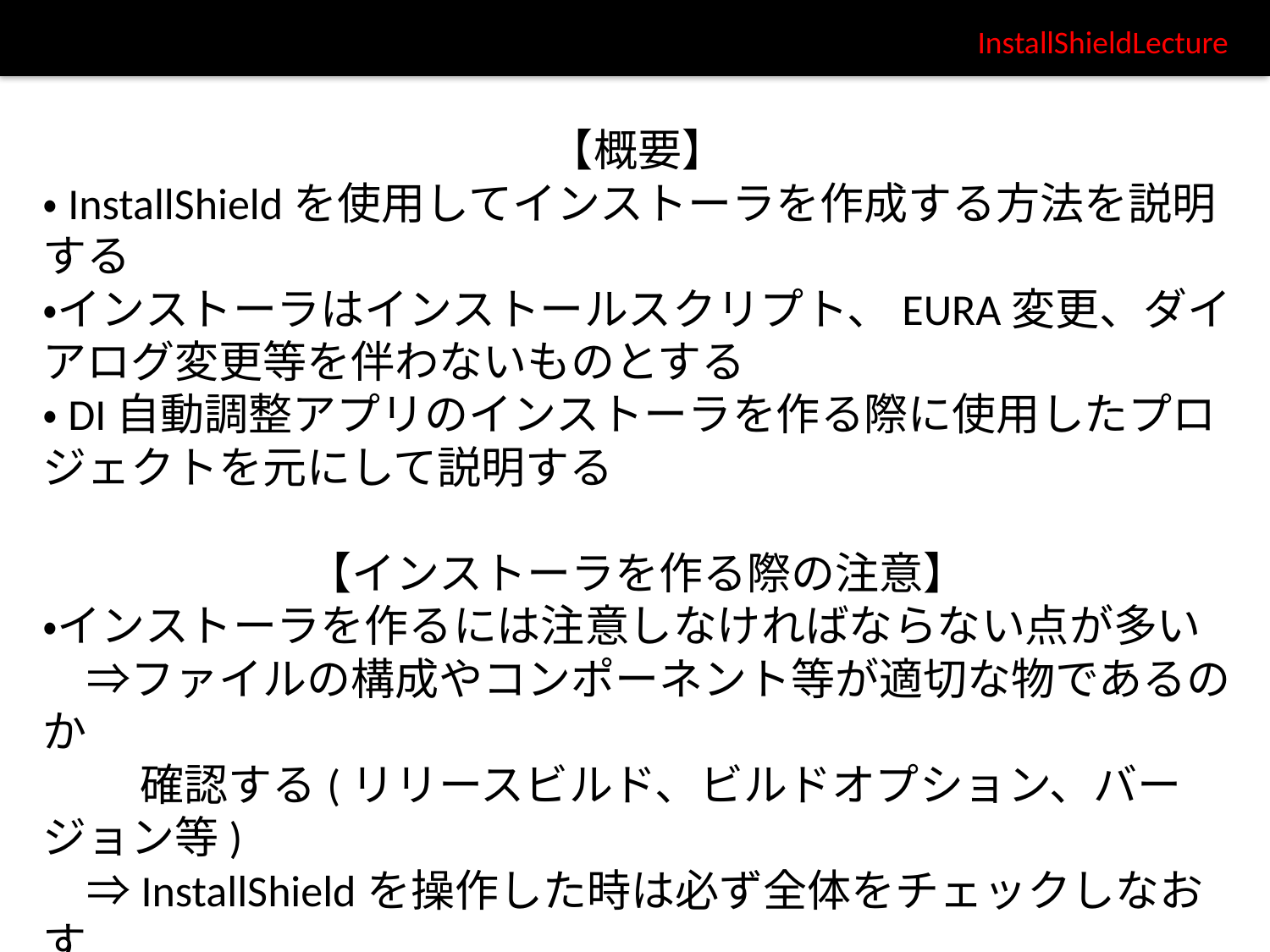

InstallShieldLecture
【概要】
・InstallShieldを使用してインストーラを作成する方法を説明する
・インストーラはインストールスクリプト、EURA変更、ダイアログ変更等を伴わないものとする
・DI自動調整アプリのインストーラを作る際に使用したプロジェクトを元にして説明する

【インストーラを作る際の注意】
・インストーラを作るには注意しなければならない点が多い
　⇒ファイルの構成やコンポーネント等が適切な物であるのか
　　 確認する(リリースビルド、ビルドオプション、バージョン等)
　⇒InstallShieldを操作した時は必ず全体をチェックしなおす
　　 （InstallShieldは操作をすると勝手に他の設定を変えてしまう
　　　例.ファイル追加時のショートカット、キーファイル設定）